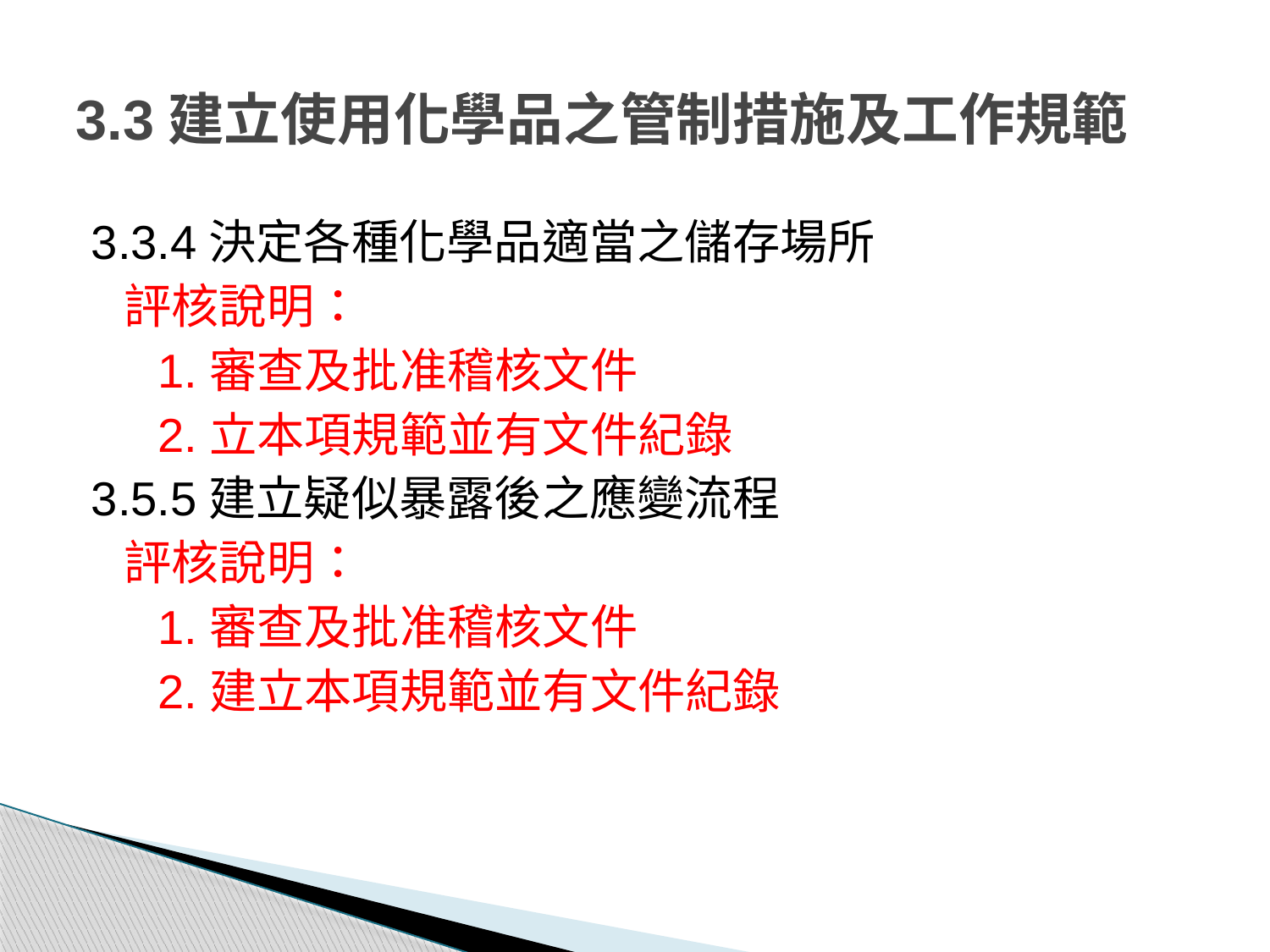

# 3.3建立使用化學品之管制措施及工作規範
3.3.4決定各種化學品適當之儲存場所
  評核說明：
     1.審查及批准稽核文件
     2.立本項規範並有文件紀錄
3.5.5建立疑似暴露後之應變流程
  評核說明：
     1.審查及批准稽核文件
     2.建立本項規範並有文件紀錄